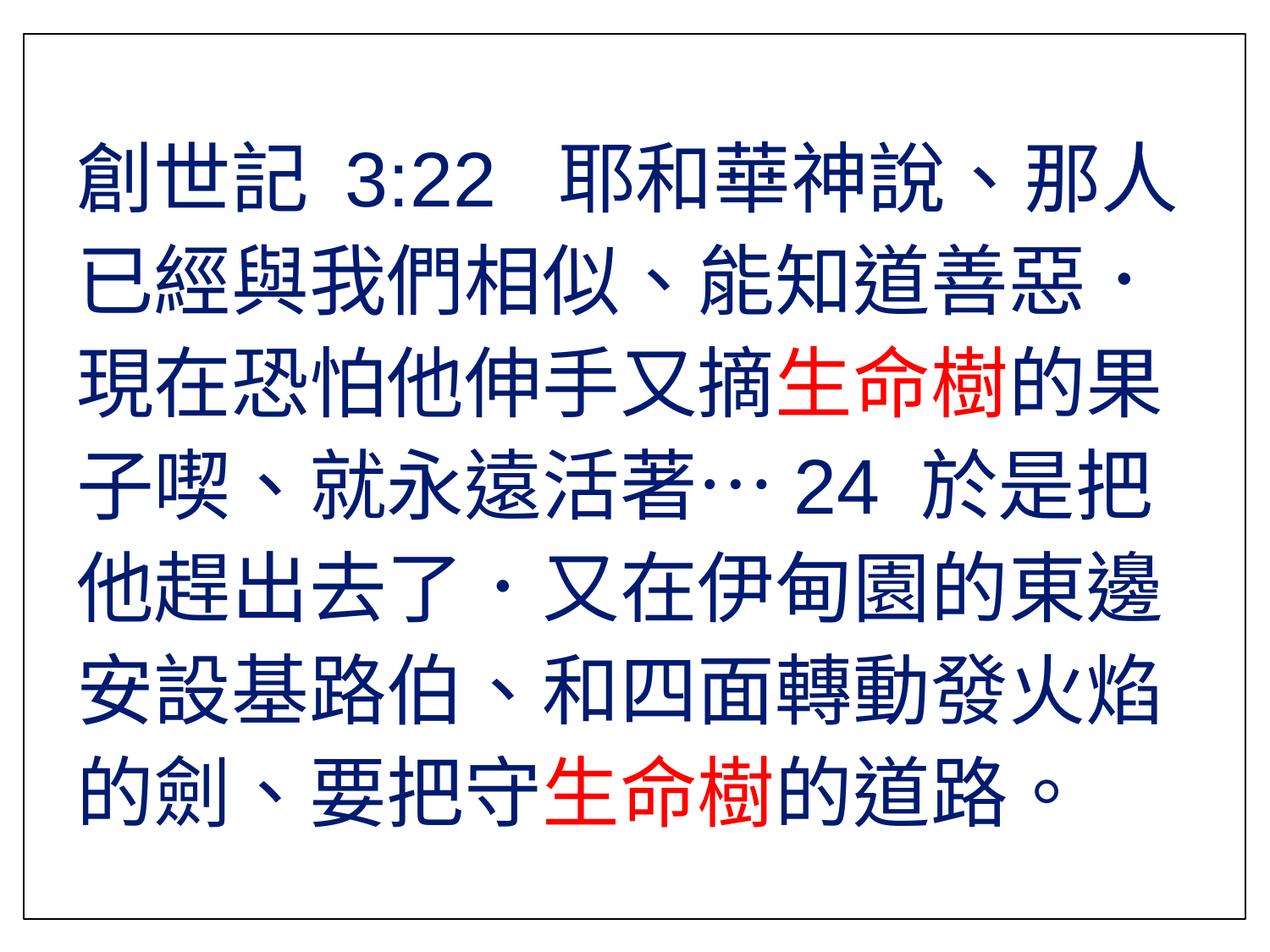

創世記 3:22  耶和華神說、那人已經與我們相似、能知道善惡．現在恐怕他伸手又摘生命樹的果子喫、就永遠活著…24 於是把他趕出去了．又在伊甸園的東邊安設基路伯、和四面轉動發火焰的劍、要把守生命樹的道路。